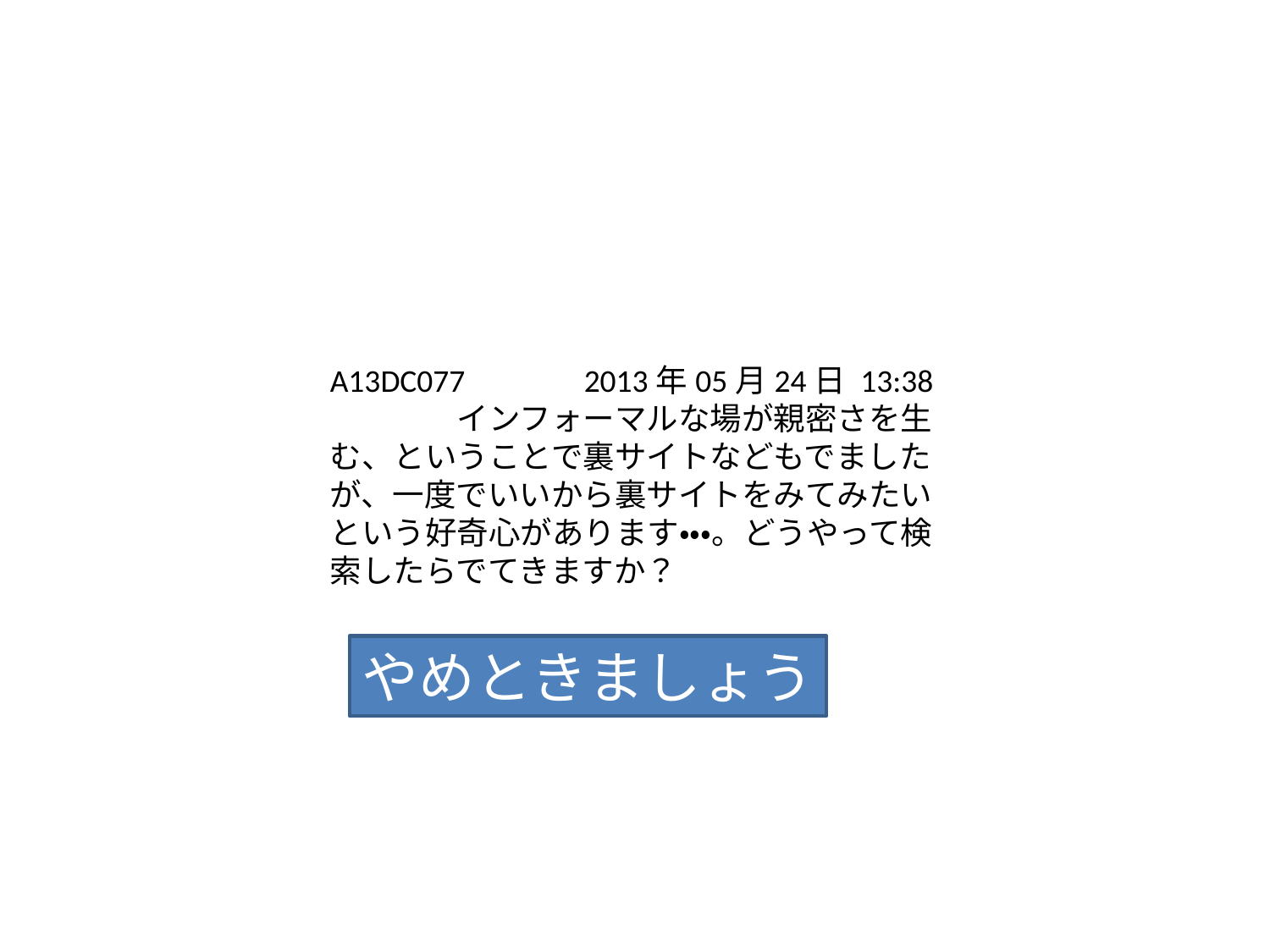

A13DC077	2013年05月24日 13:38	インフォーマルな場が親密さを生む、ということで裏サイトなどもでましたが、一度でいいから裏サイトをみてみたいという好奇心があります・・・。どうやって検索したらでてきますか？
やめときましょう